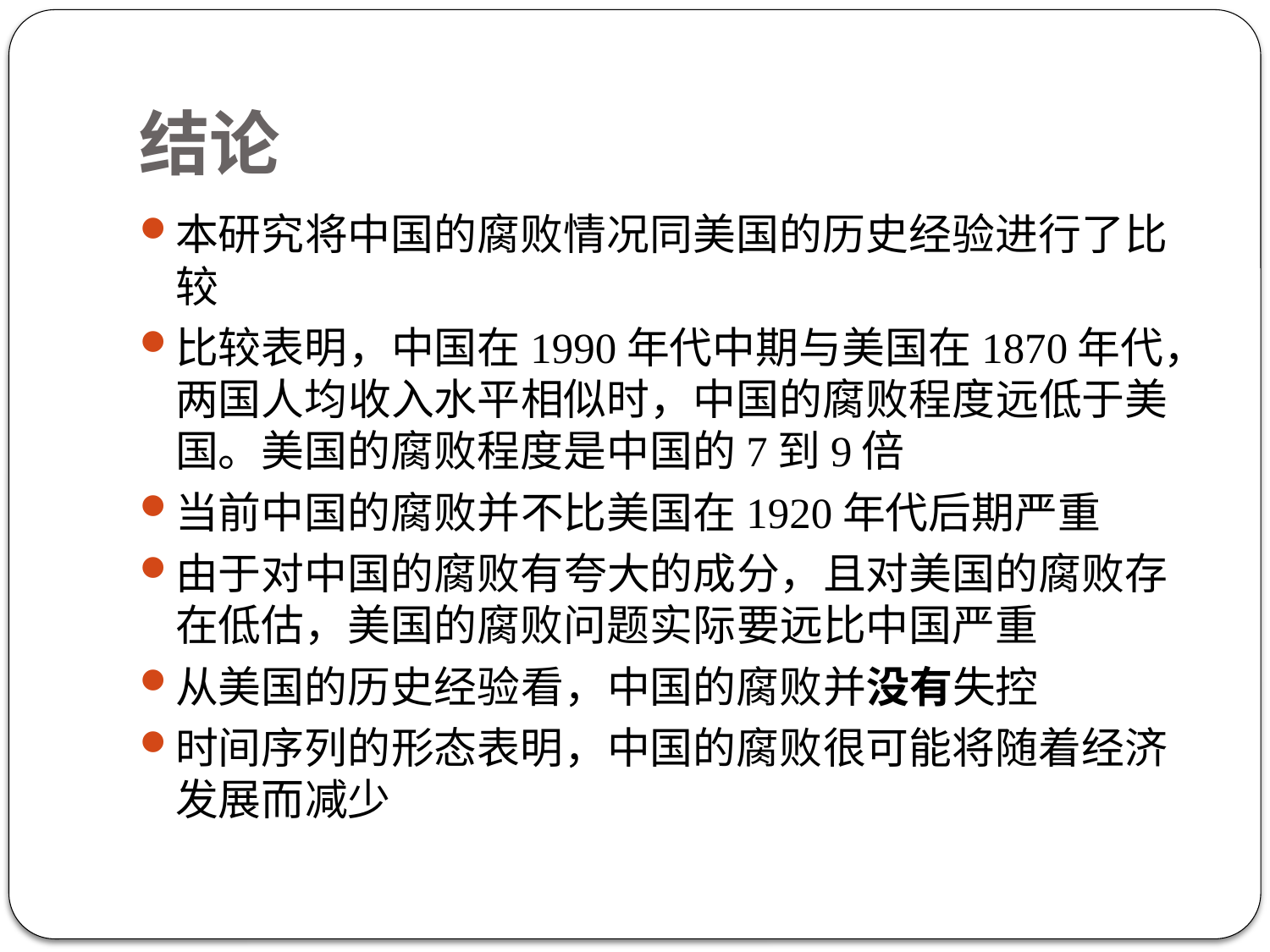

# 结论
本研究将中国的腐败情况同美国的历史经验进行了比较
比较表明，中国在1990年代中期与美国在1870年代，两国人均收入水平相似时，中国的腐败程度远低于美国。美国的腐败程度是中国的7到9倍
当前中国的腐败并不比美国在1920年代后期严重
由于对中国的腐败有夸大的成分，且对美国的腐败存在低估，美国的腐败问题实际要远比中国严重
从美国的历史经验看，中国的腐败并没有失控
时间序列的形态表明，中国的腐败很可能将随着经济发展而减少